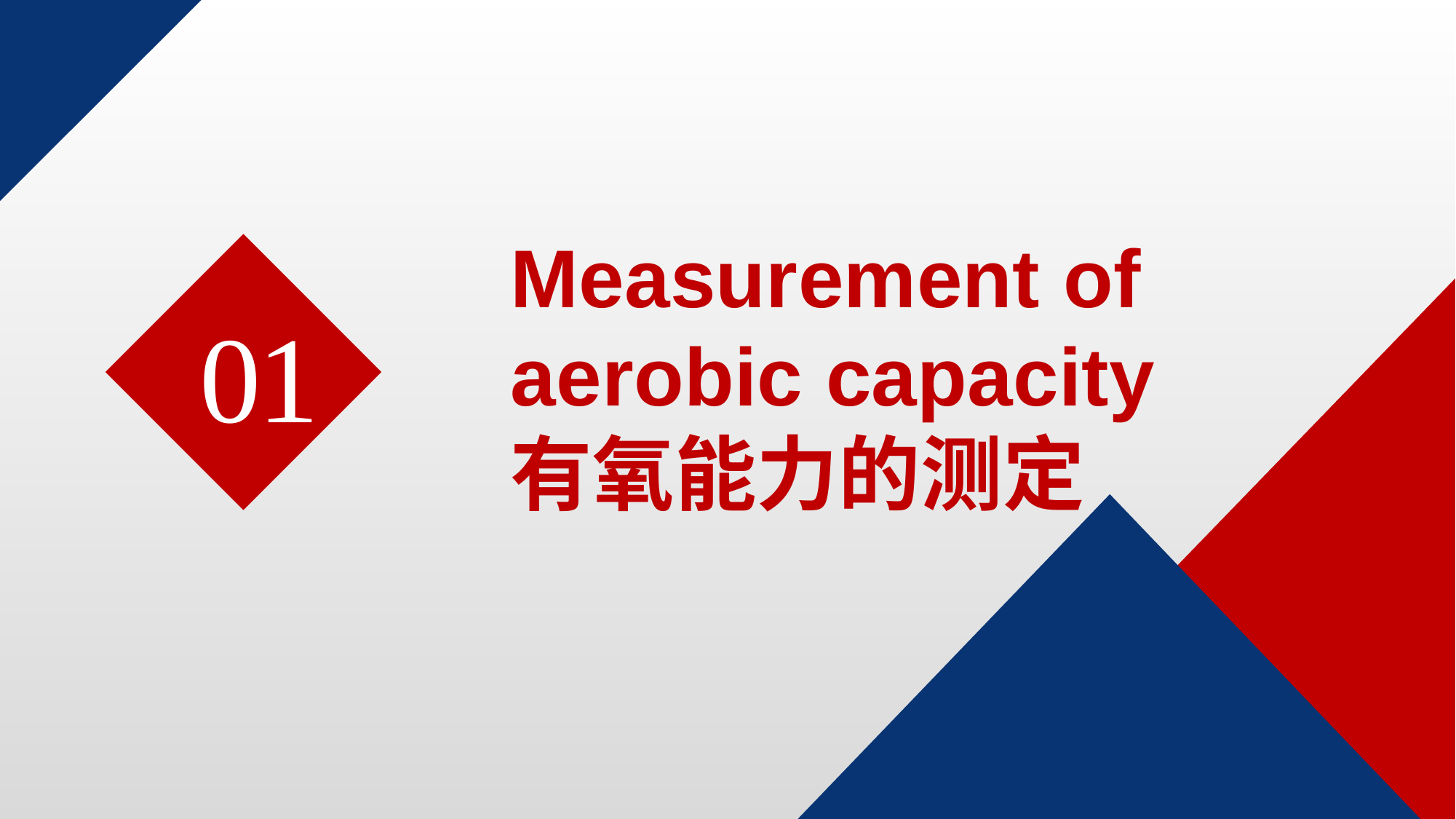

# Measurement of aerobic capacity 有氧能力的测定

01